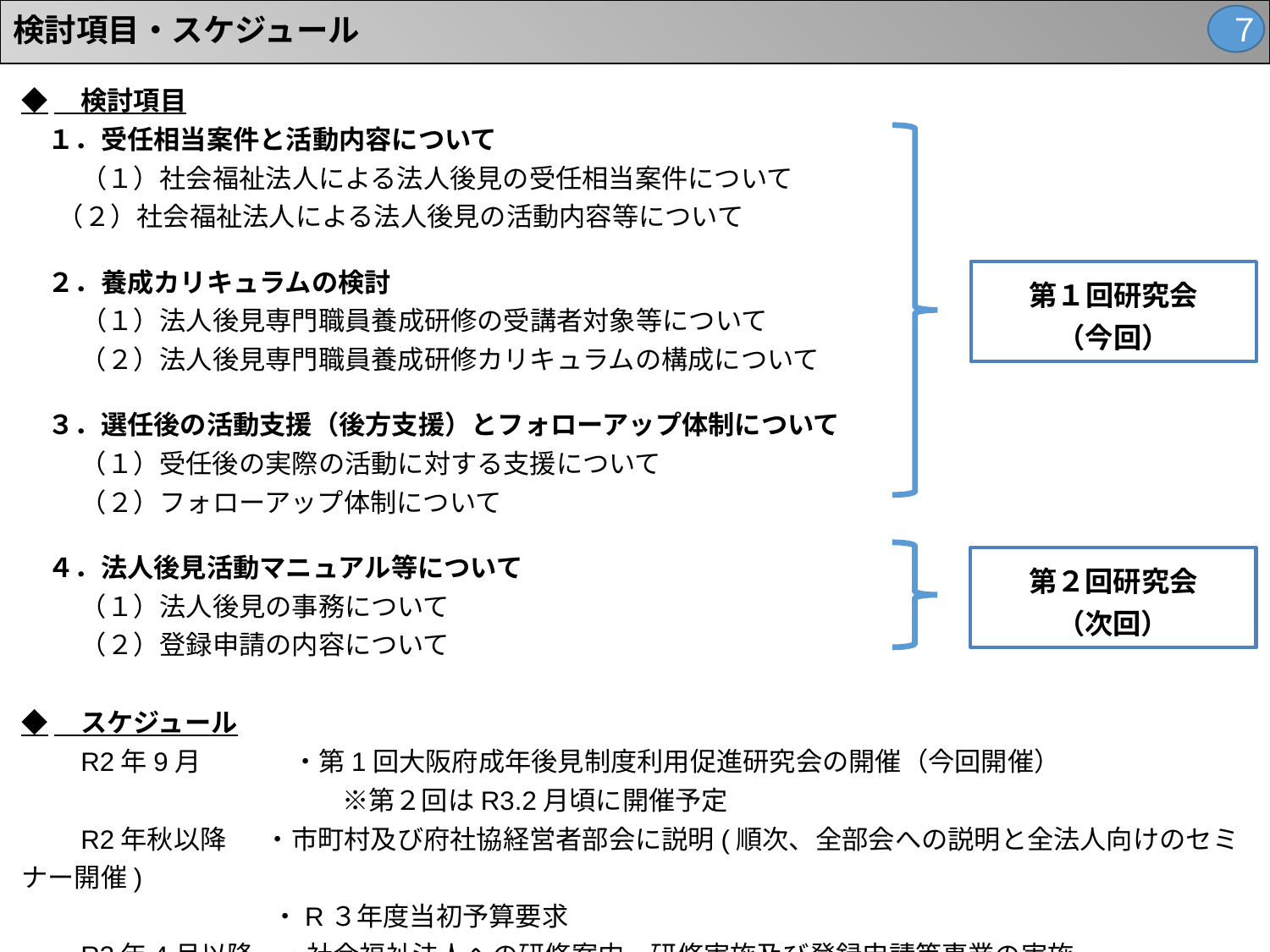

# 検討項目・スケジュール
７
◆　検討項目
　１．受任相当案件と活動内容について
　 　（１）社会福祉法人による法人後見の受任相当案件について
     （２）社会福祉法人による法人後見の活動内容等について

　２．養成カリキュラムの検討
　　 （１）法人後見専門職員養成研修の受講者対象等について
　　 （２）法人後見専門職員養成研修カリキュラムの構成について

　３．選任後の活動支援（後方支援）とフォローアップ体制について
　　 （１）受任後の実際の活動に対する支援について
　　 （２）フォローアップ体制について

　４．法人後見活動マニュアル等について
　　 （１）法人後見の事務について
　　 （２）登録申請の内容について

◆　スケジュール
　　R2年9月　　 　 ・第1回大阪府成年後見制度利用促進研究会の開催（今回開催）
　　　　　　　　　　     　※第２回はR3.2月頃に開催予定
　　R2年秋以降 　 ・市町村及び府社協経営者部会に説明(順次、全部会への説明と全法人向けのセミナー開催)
     　　　　　　　     ・R３年度当初予算要求
　　R3年4月以降　・社会福祉法人への研修案内、研修実施及び登録申請等事業の実施

第１回研究会
（今回）

第２回研究会
（次回）